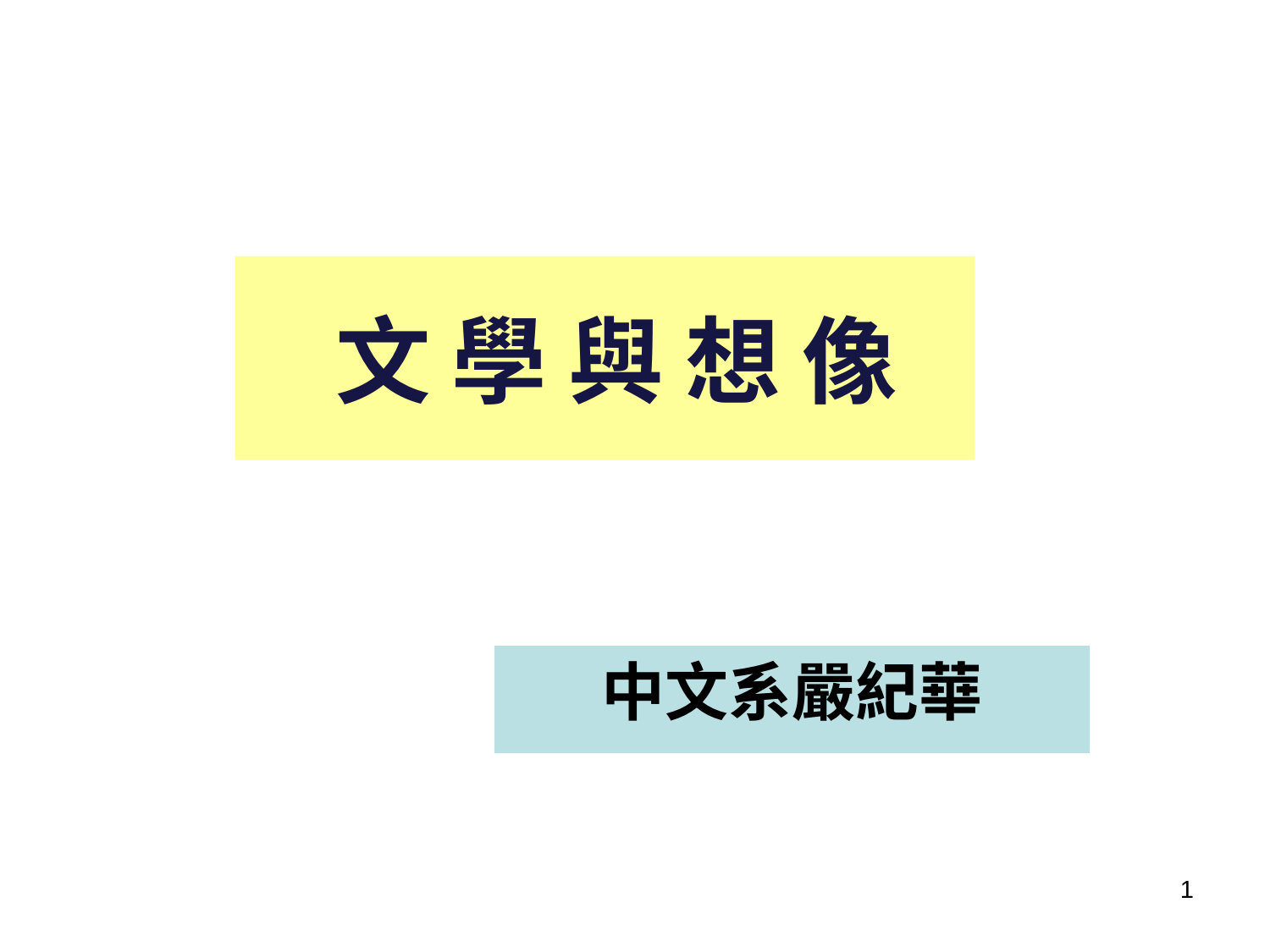

# 文 學 與 想 像
中文系嚴紀華
1